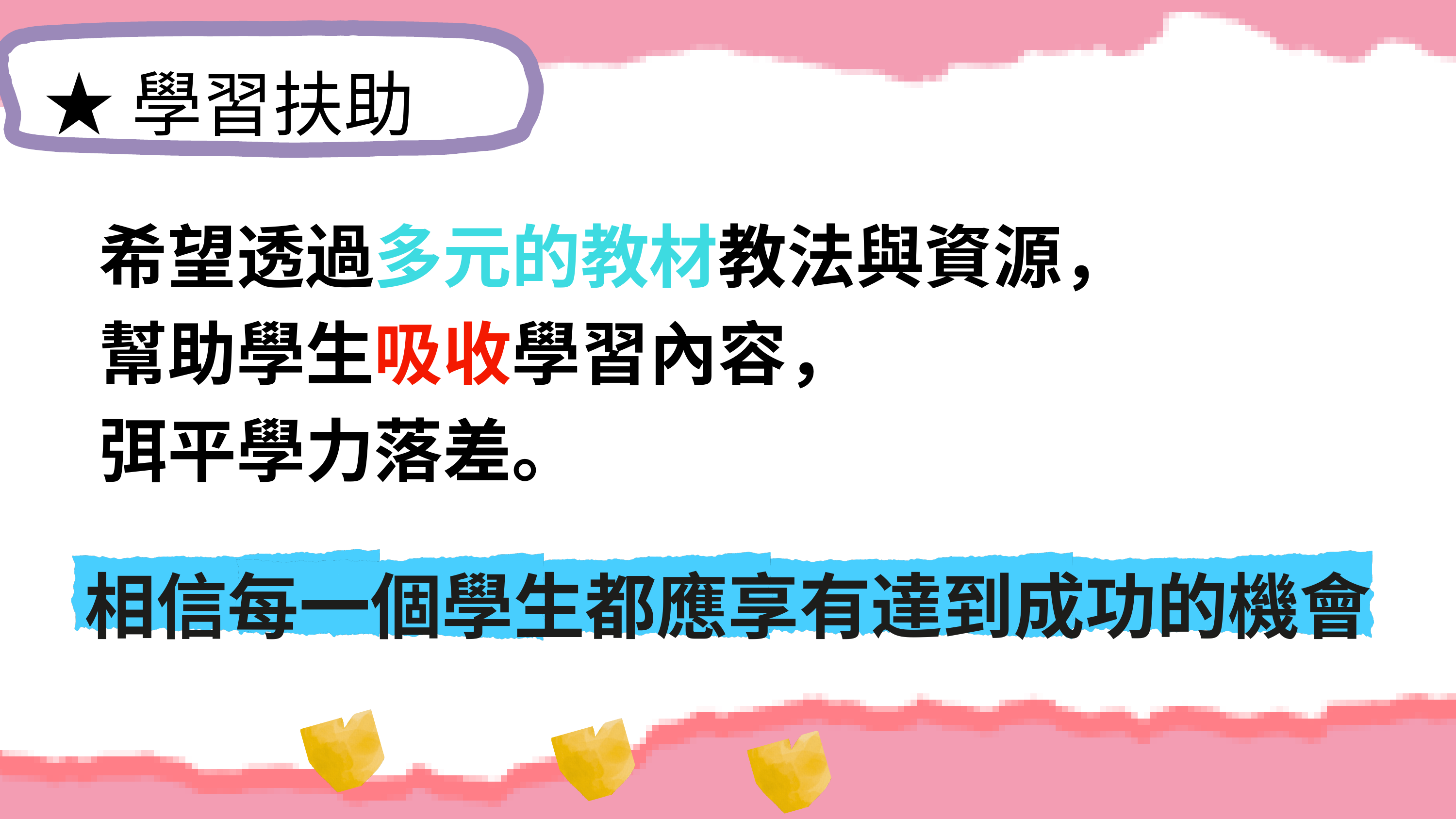

★學習扶助

希望透過多元的教材教法與資源，
幫助學生吸收學習內容，
弭平學力落差。

相信每一個學生都應享有達到成功的機會